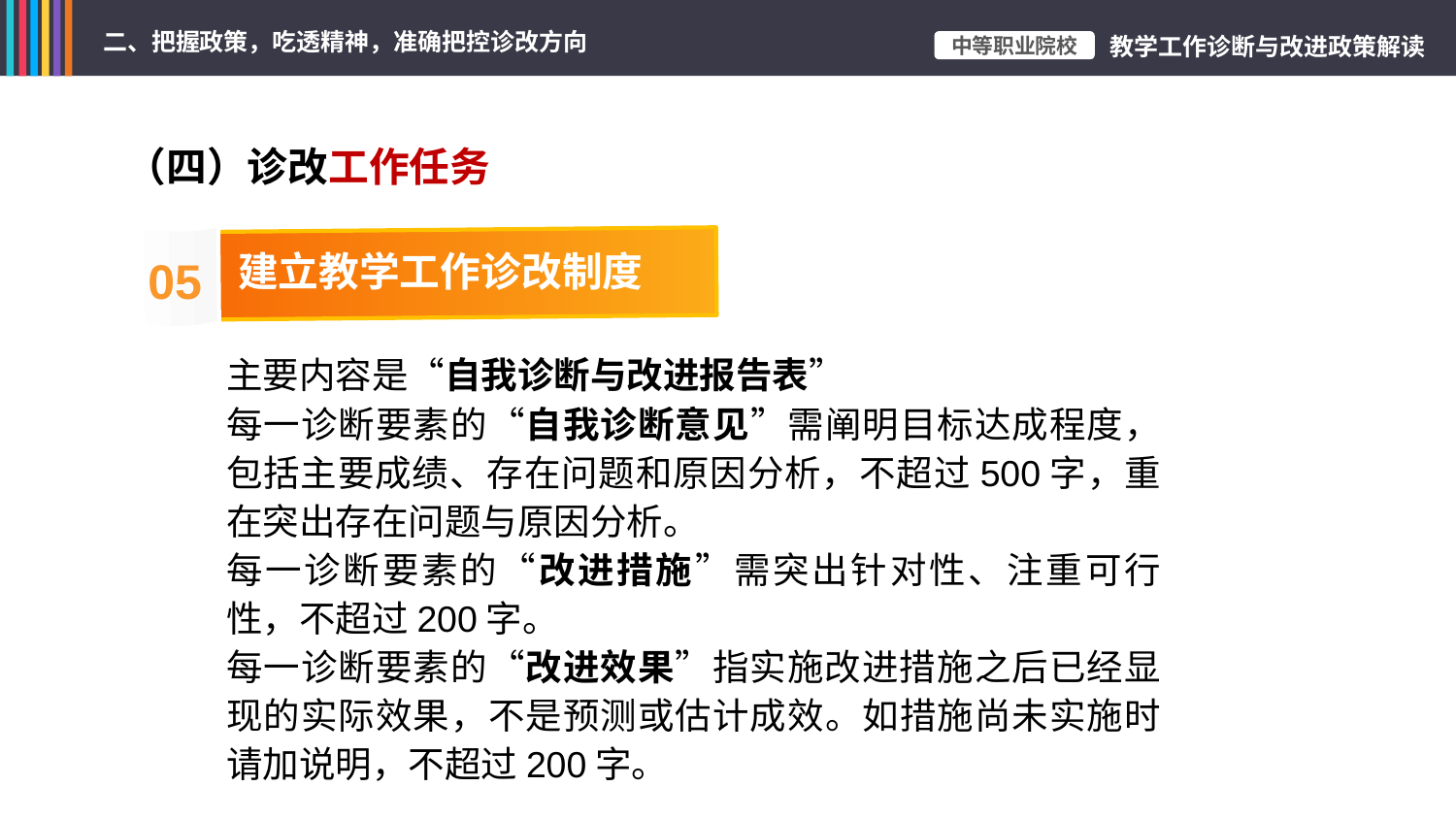

（四）诊改工作任务

建立教学工作诊改制度
05
主要内容是“自我诊断与改进报告表”
每一诊断要素的“自我诊断意见”需阐明目标达成程度，包括主要成绩、存在问题和原因分析，不超过500字，重在突出存在问题与原因分析。
每一诊断要素的“改进措施”需突出针对性、注重可行性，不超过200字。
每一诊断要素的“改进效果”指实施改进措施之后已经显现的实际效果，不是预测或估计成效。如措施尚未实施时请加说明，不超过200字。